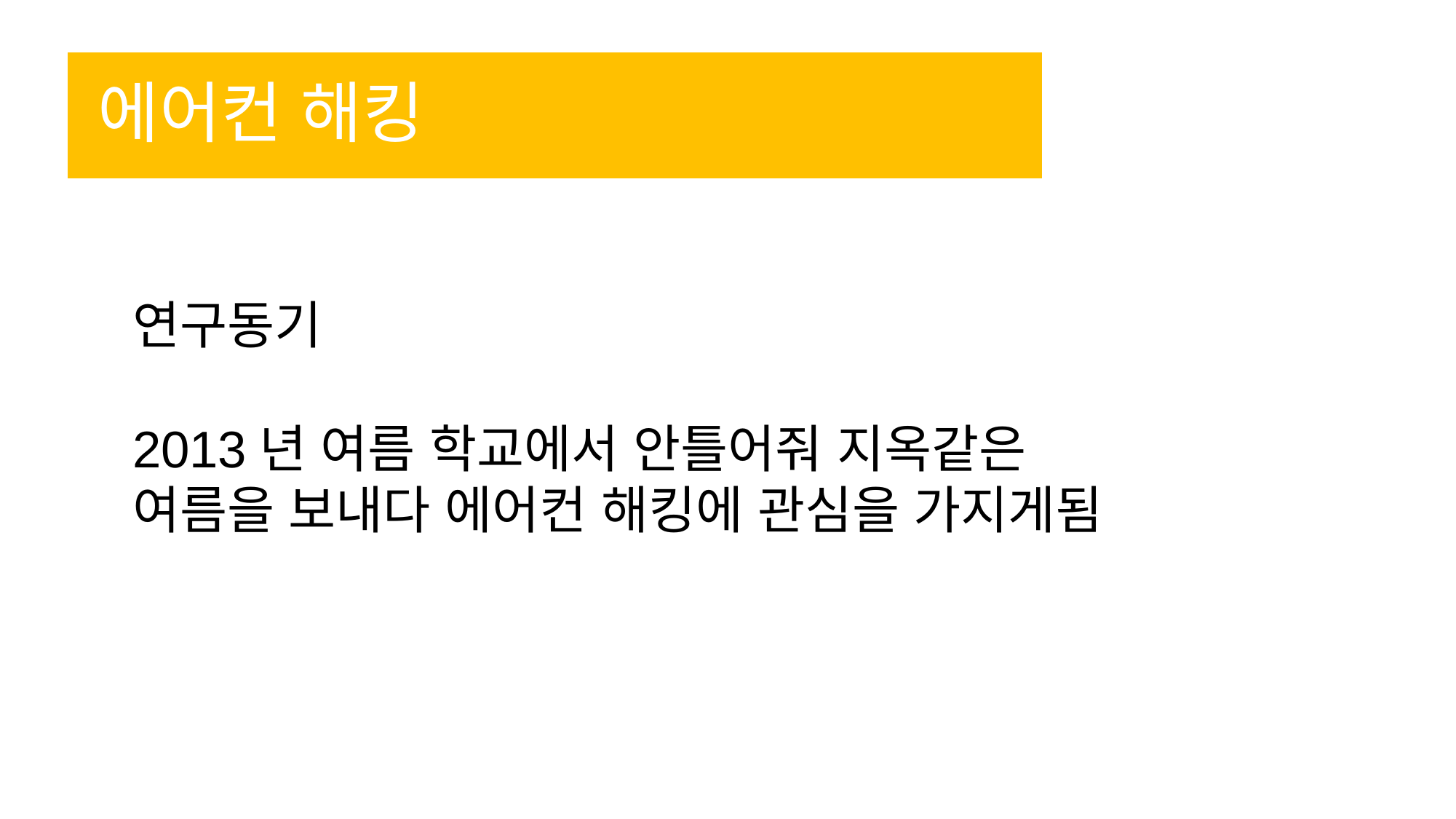

# 에어컨 해킹

연구동기

2013년 여름 학교에서 안틀어줘 지옥같은
여름을 보내다 에어컨 해킹에 관심을 가지게됨